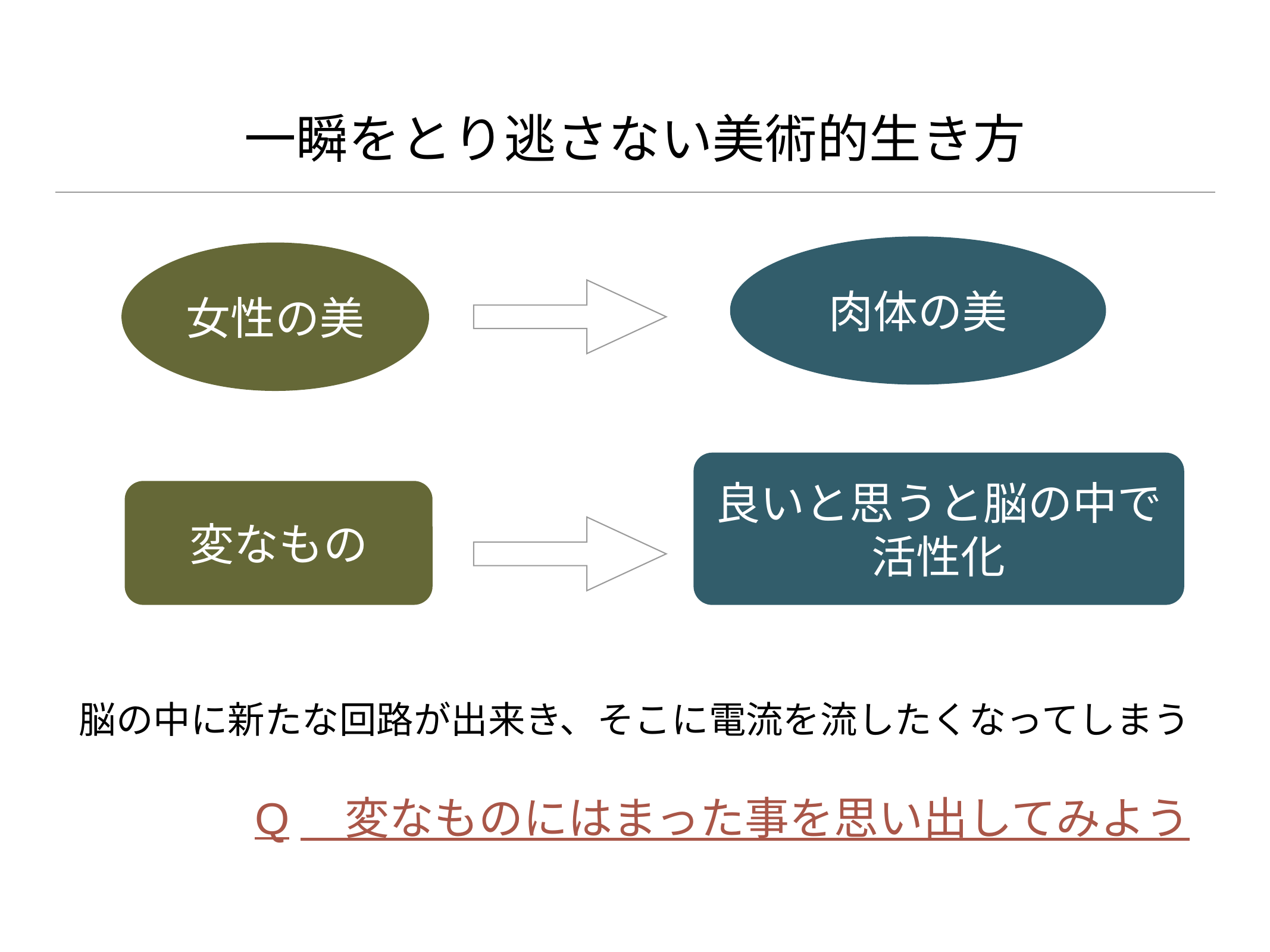

# 一瞬をとり逃さない美術的生き方
肉体の美
女性の美

良いと思うと脳の中で活性化
変なもの

脳の中に新たな回路が出来き、そこに電流を流したくなってしまう
Q　変なものにはまった事を思い出してみよう